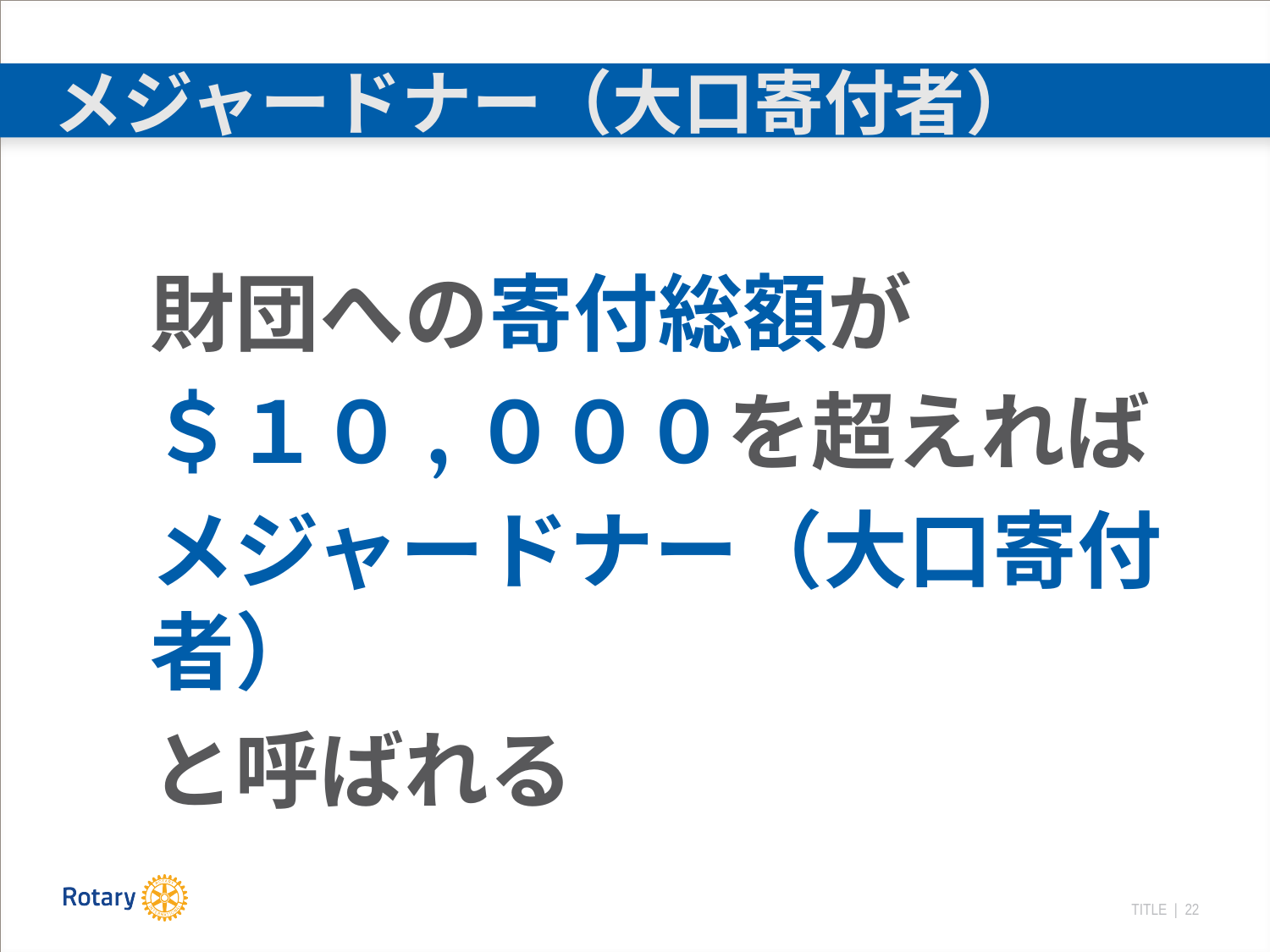

# メジャードナー（大口寄付者）
財団への寄付総額が
＄１０,０００を超えれば
メジャードナー（大口寄付者）
と呼ばれる